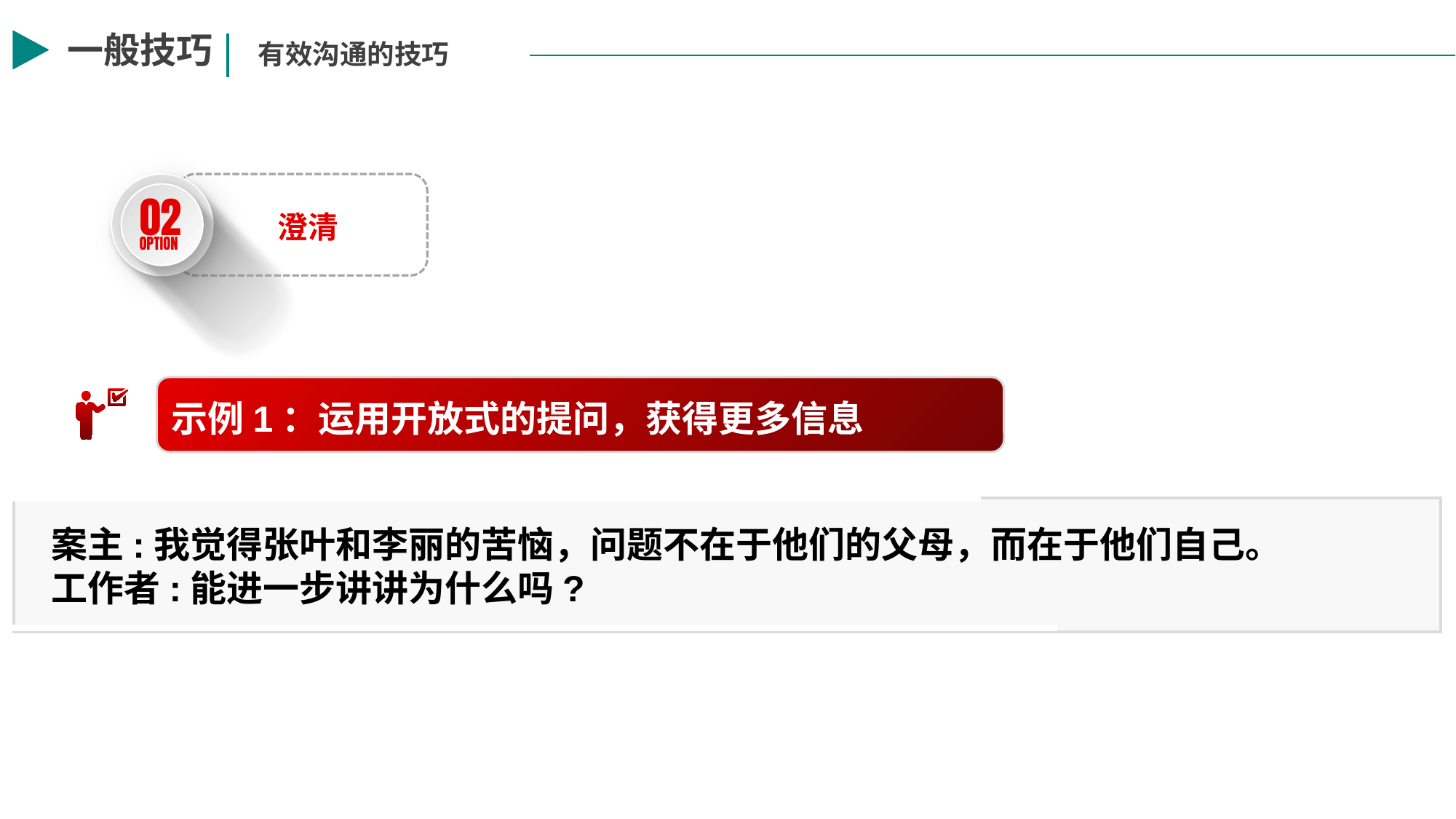

一般技巧
有效沟通的技巧

02
OPTION

澄清

   示例1：运用开放式的提问，获得更多信息

案主:我觉得张叶和李丽的苦恼，问题不在于他们的父母，而在于他们自己。
工作者:能进一步讲讲为什么吗?